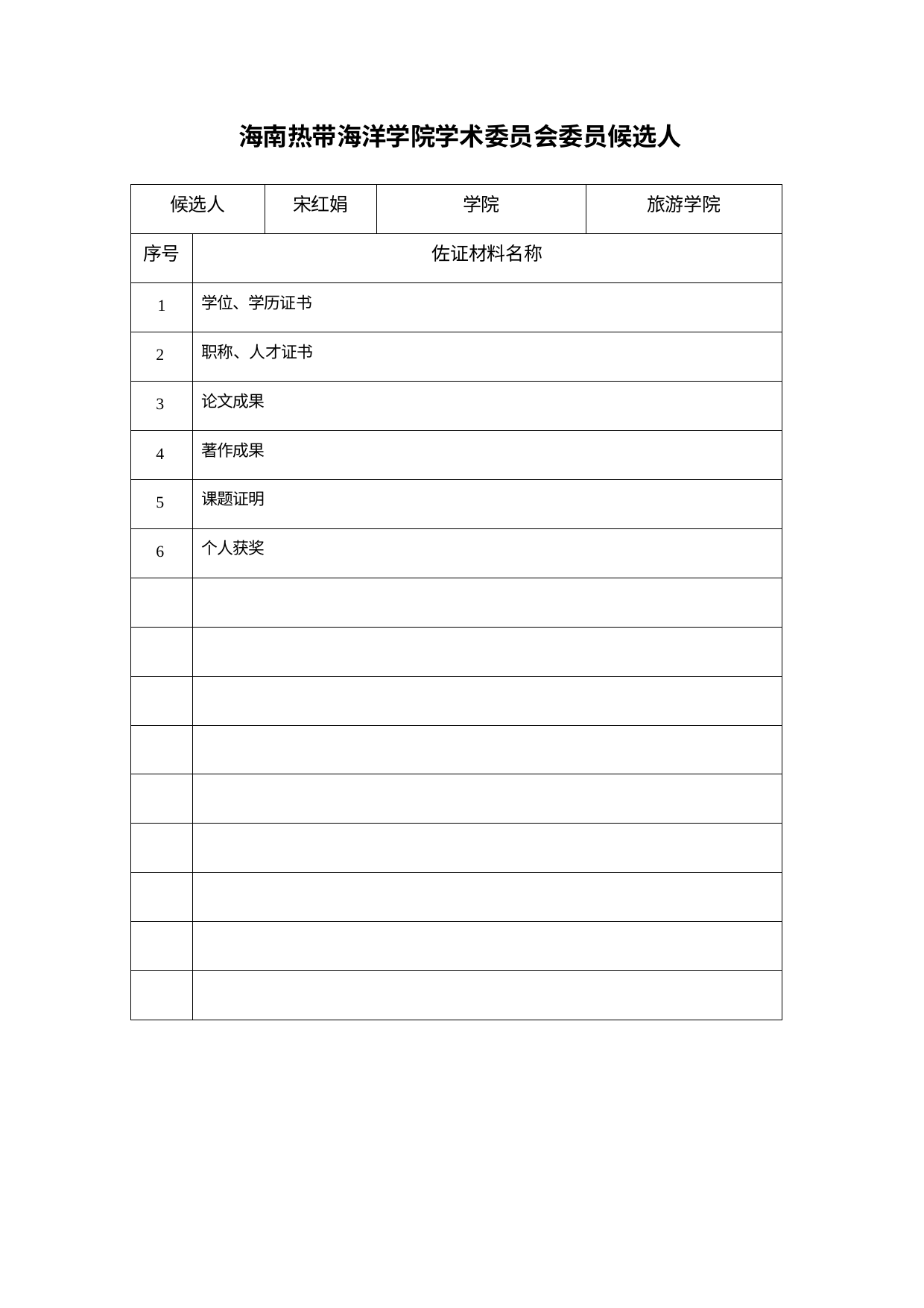

海南热带海洋学院学术委员会委员候选人
| 候选人 |  | 宋红娟 | 学院 | 旅游学院 |
| --- | --- | --- | --- | --- |
| 序号 | 佐证材料名称 |  |  |  |
| 1 | 学位、学历证书 |  |  |  |
| 2 | 职称、人才证书 |  |  |  |
| 3 | 论文成果 |  |  |  |
| 4 | 著作成果 |  |  |  |
| 5 | 课题证明 |  |  |  |
| 6 | 个人获奖 |  |  |  |
|  |  |  |  |  |
|  |  |  |  |  |
|  |  |  |  |  |
|  |  |  |  |  |
|  |  |  |  |  |
|  |  |  |  |  |
|  |  |  |  |  |
|  |  |  |  |  |
|  |  |  |  |  |